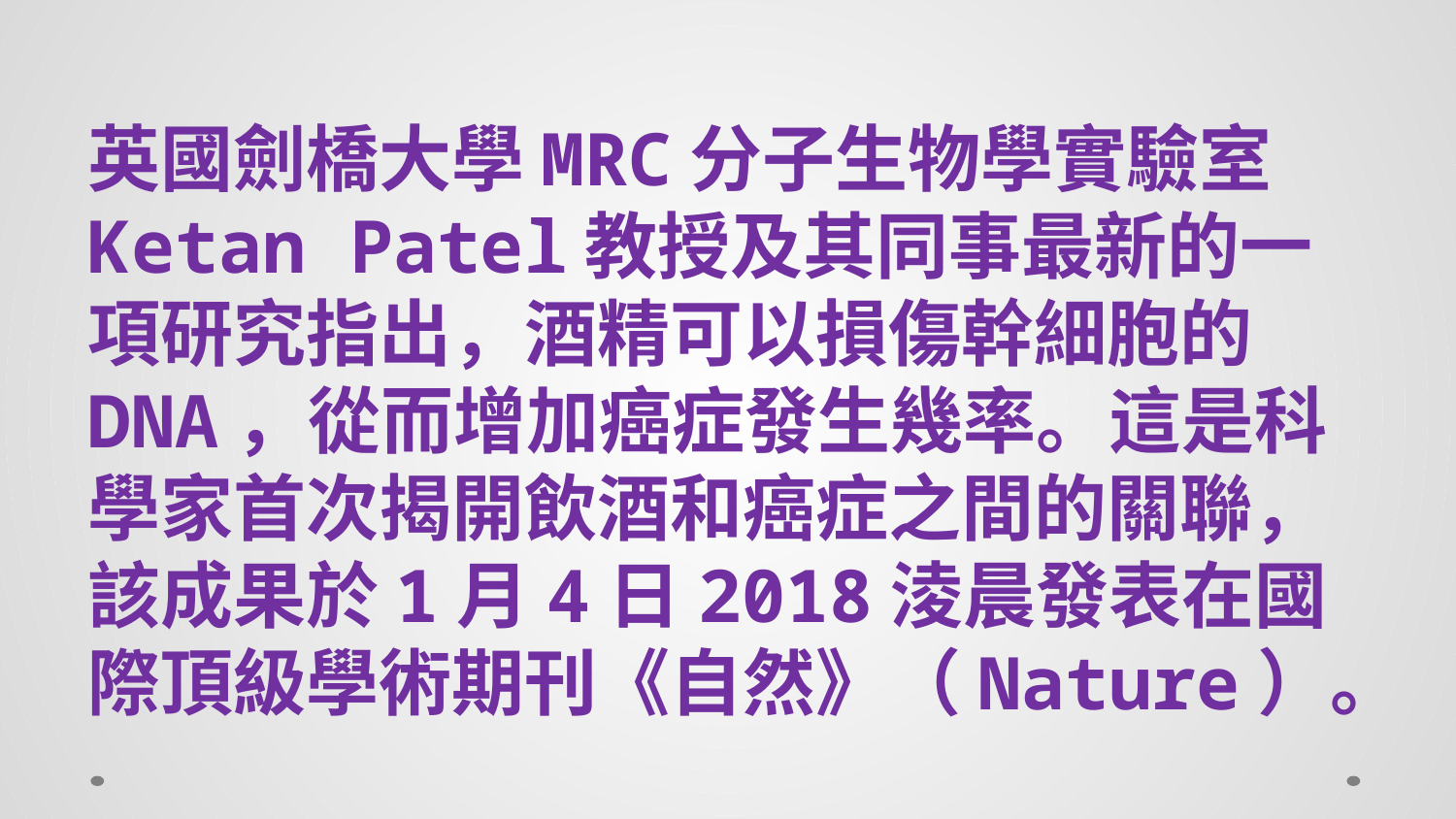

英國劍橋大學MRC分子生物學實驗室Ketan Patel教授及其同事最新的一項研究指出，酒精可以損傷幹細胞的DNA，從而增加癌症發生幾率。這是科學家首次揭開飲酒和癌症之間的關聯，該成果於1月4日2018淩晨發表在國際頂級學術期刊《自然》（Nature）。